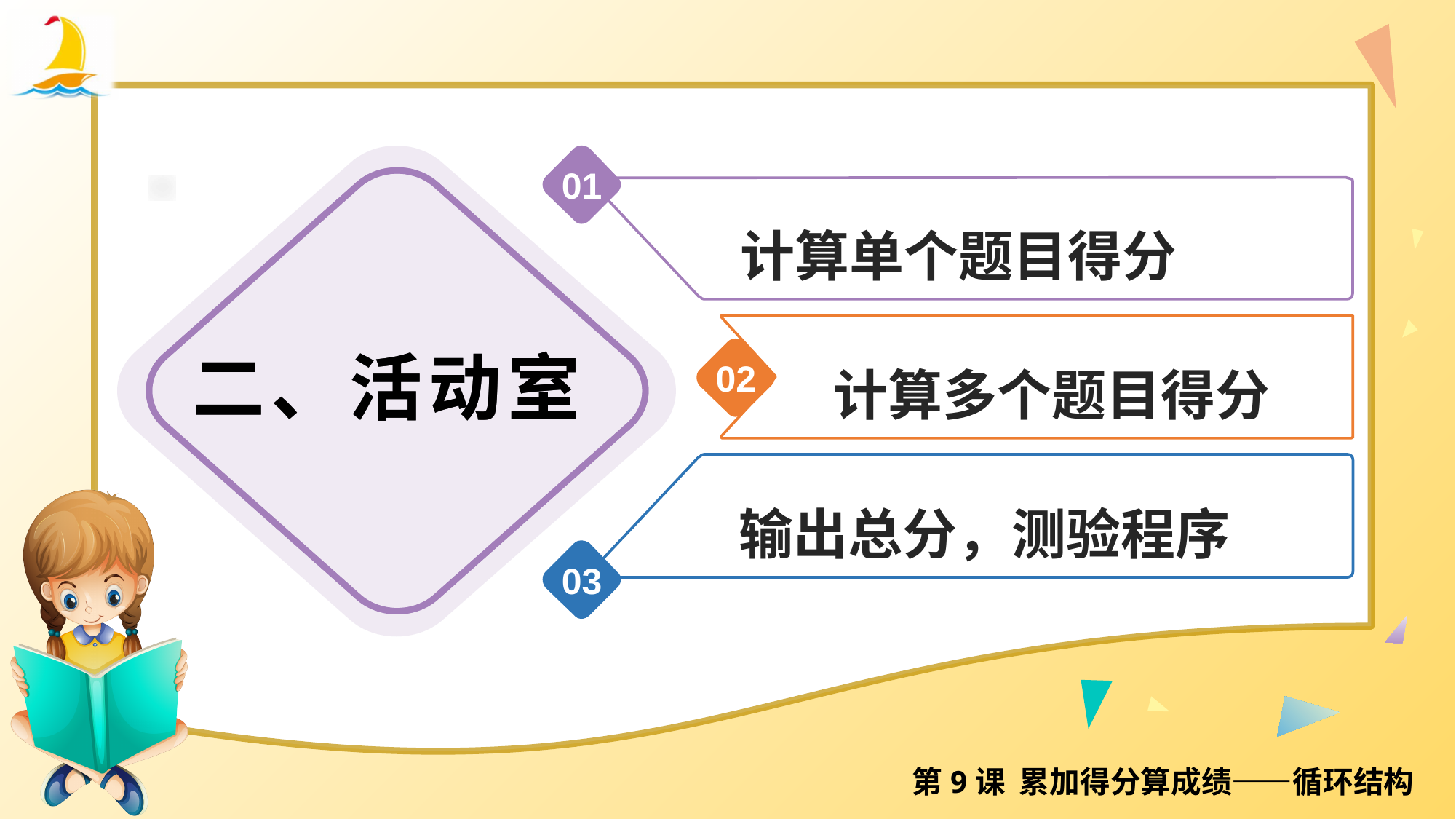

01

二、活动室
二、活动室
计算单个题目得分
计算多个题目得分
输出总分，测验程序
02
03